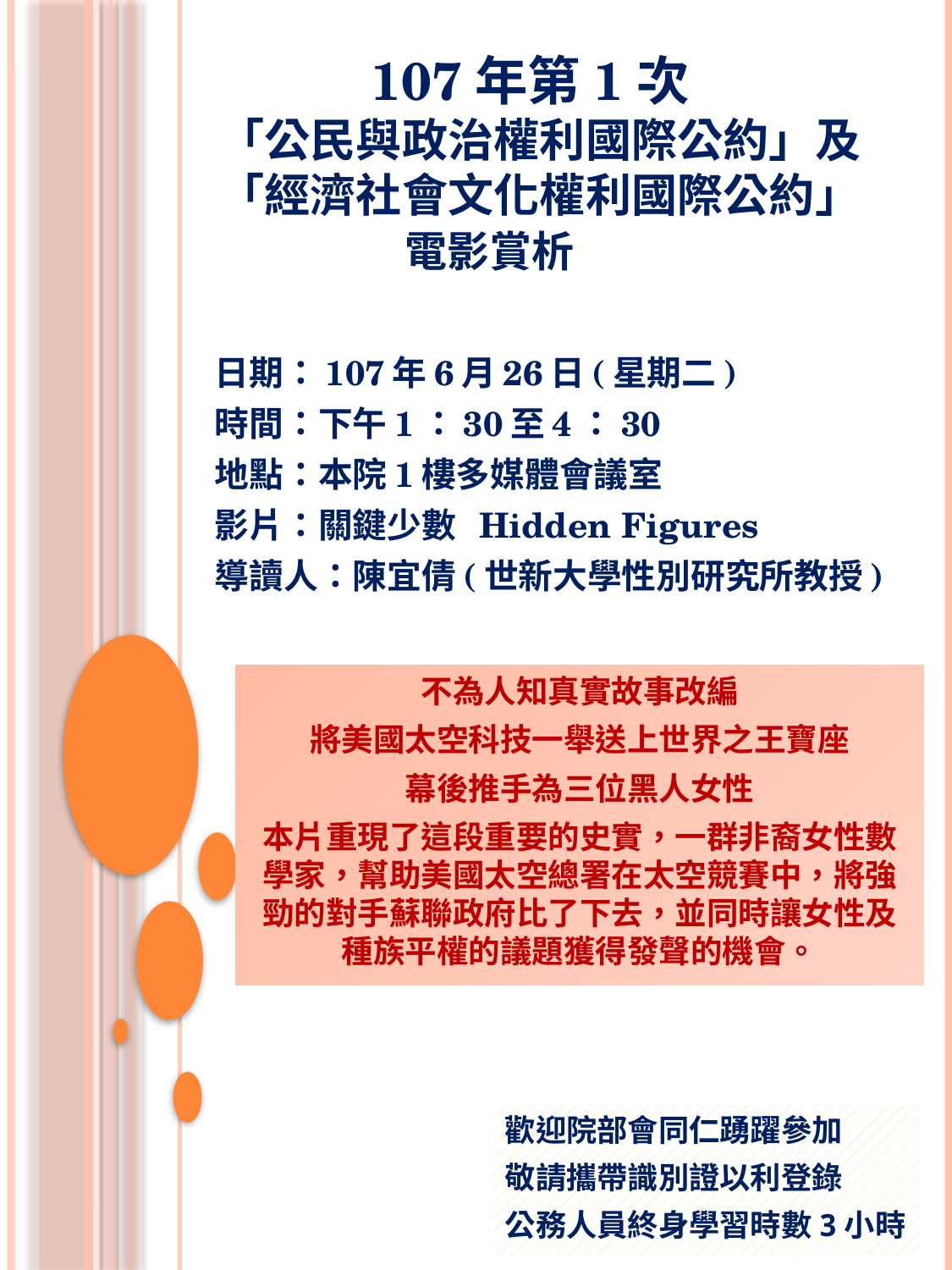

# 107年第1次 「公民與政治權利國際公約」及「經濟社會文化權利國際公約」 電影賞析
日期：107年6月26日(星期二)
時間：下午1：30至4：30
地點：本院1樓多媒體會議室
影片：關鍵少數  Hidden Figures
導讀人：陳宜倩(世新大學性別研究所教授)

不為人知真實故事改編
將美國太空科技一舉送上世界之王寶座
幕後推手為三位黑人女性
本片重現了這段重要的史實，一群非裔女性數學家，幫助美國太空總署在太空競賽中，將強勁的對手蘇聯政府比了下去，並同時讓女性及種族平權的議題獲得發聲的機會。
歡迎院部會同仁踴躍參加
敬請攜帶識別證以利登錄
公務人員終身學習時數3小時